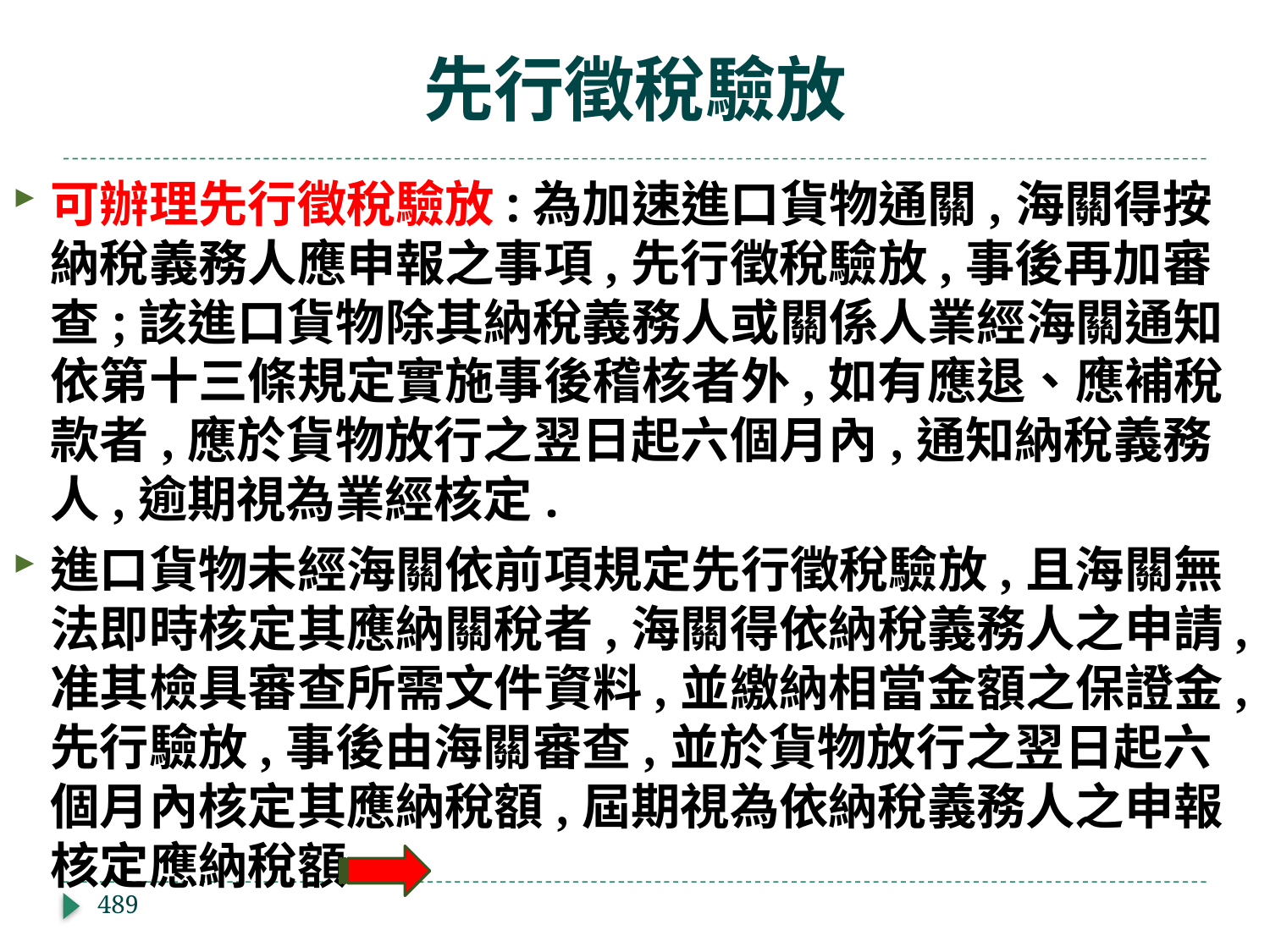

# 先行徵稅驗放
可辦理先行徵稅驗放:為加速進口貨物通關,海關得按納稅義務人應申報之事項,先行徵稅驗放,事後再加審查;該進口貨物除其納稅義務人或關係人業經海關通知依第十三條規定實施事後稽核者外,如有應退、應補稅款者,應於貨物放行之翌日起六個月內,通知納稅義務人,逾期視為業經核定.
進口貨物未經海關依前項規定先行徵稅驗放,且海關無法即時核定其應納關稅者,海關得依納稅義務人之申請,准其檢具審查所需文件資料,並繳納相當金額之保證金,先行驗放,事後由海關審查,並於貨物放行之翌日起六個月內核定其應納稅額,屆期視為依納稅義務人之申報核定應納稅額.

489